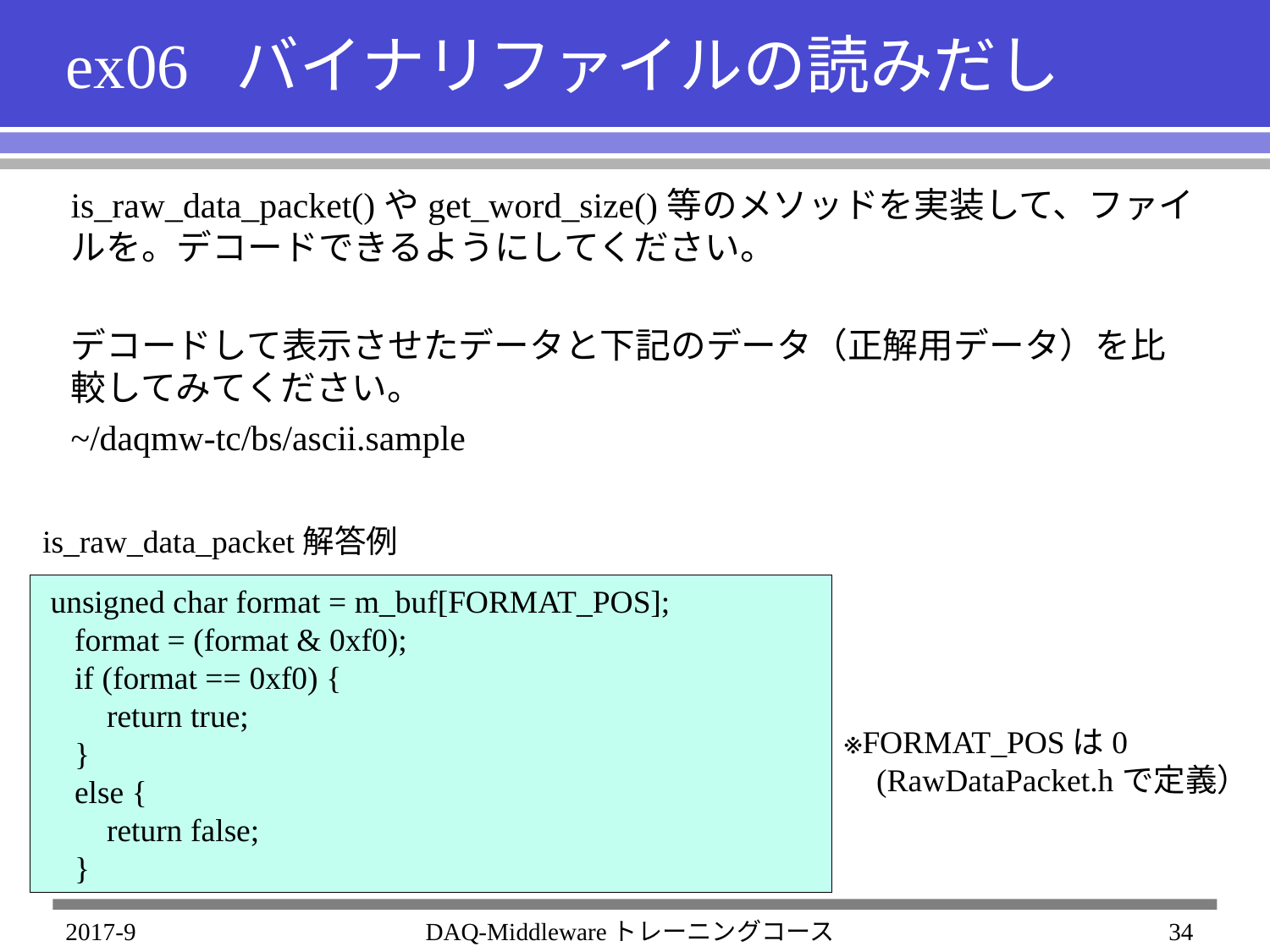

# ex06  バイナリファイルの読みだし
is_raw_data_packet()やget_word_size()等のメソッドを実装して、ファイルを。デコードできるようにしてください。

デコードして表示させたデータと下記のデータ（正解用データ）を比較してみてください。
~/daqmw-tc/bs/ascii.sample

is_raw_data_packet解答例
 unsigned char format = m_buf[FORMAT_POS];
    format = (format & 0xf0);
    if (format == 0xf0) {
        return true;
    }
    else {
        return false;
    }
※FORMAT_POSは0
    (RawDataPacket.hで定義）
2017-9
DAQ-Middlewareトレーニングコース
34